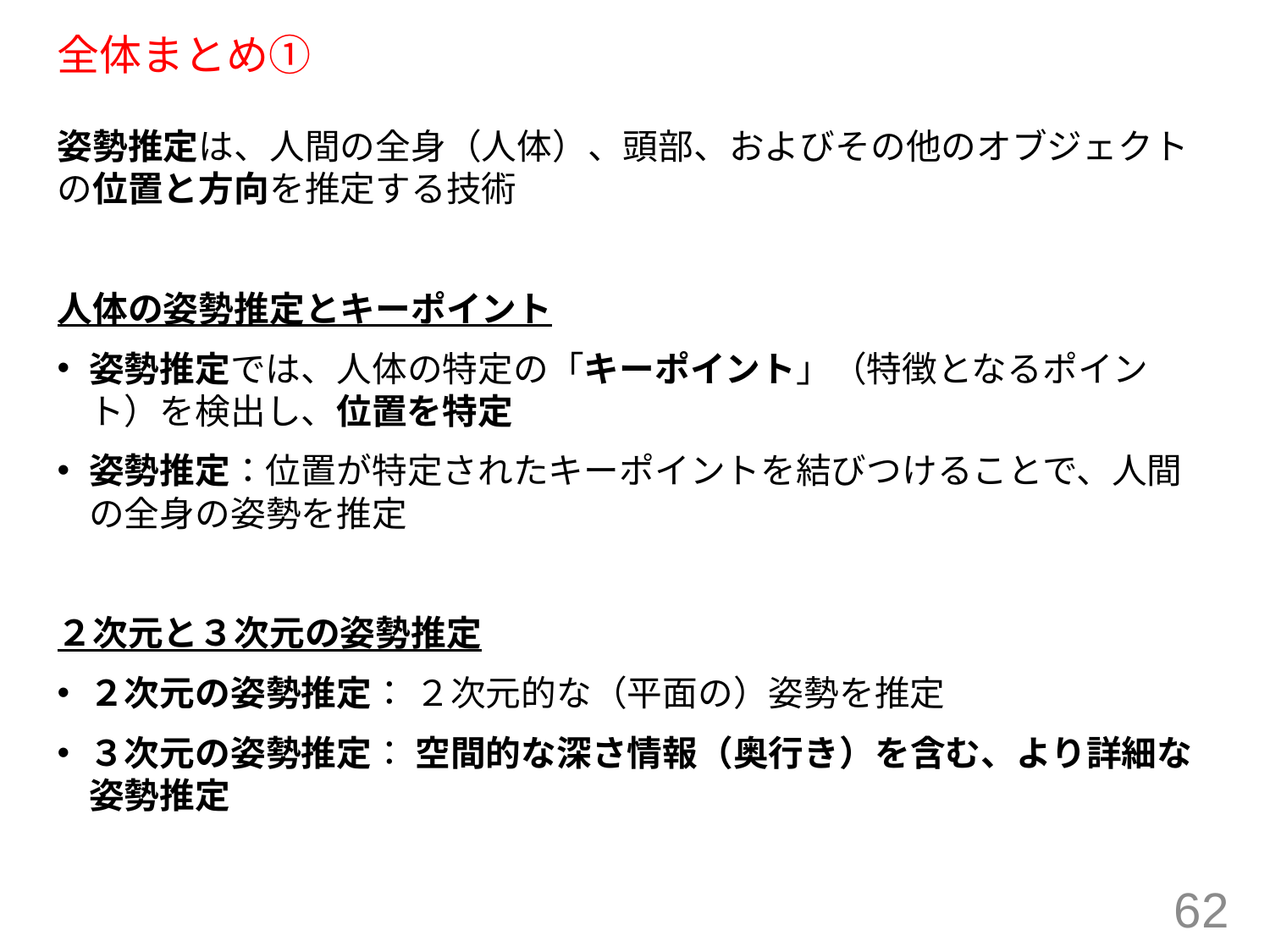

# 全体まとめ①
姿勢推定は、人間の全身（人体）、頭部、およびその他のオブジェクトの位置と方向を推定する技術

人体の姿勢推定とキーポイント
姿勢推定では、人体の特定の「キーポイント」（特徴となるポイント）を検出し、位置を特定
姿勢推定：位置が特定されたキーポイントを結びつけることで、人間の全身の姿勢を推定

２次元と３次元の姿勢推定
２次元の姿勢推定： ２次元的な（平面の）姿勢を推定
３次元の姿勢推定： 空間的な深さ情報（奥行き）を含む、より詳細な姿勢推定

62